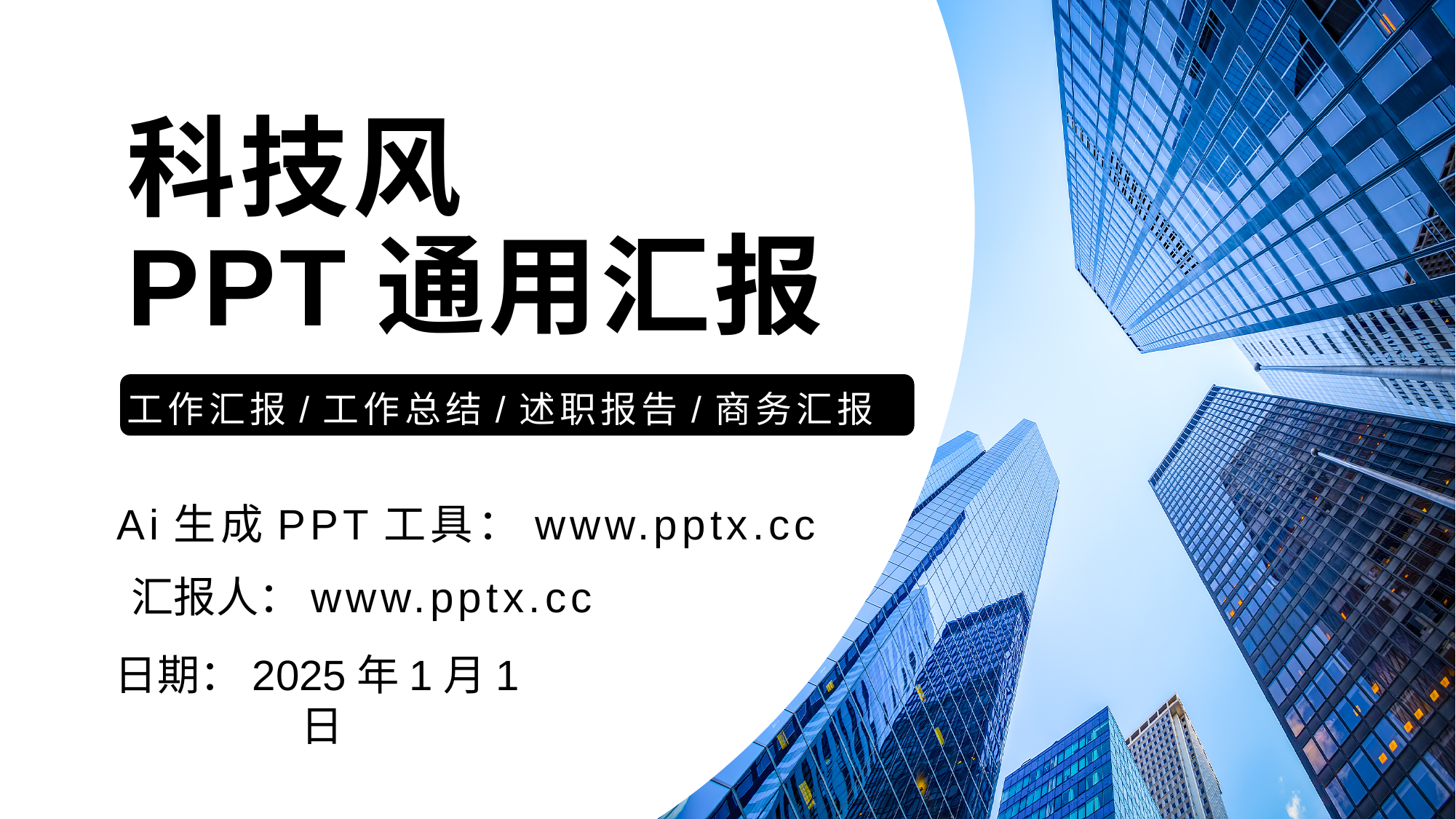

科技风
PPT通用汇报
工作汇报/工作总结/述职报告/商务汇报

Ai生成PPT工具：www.pptx.cc
汇报人：www.pptx.cc
日期：2025年1月1日